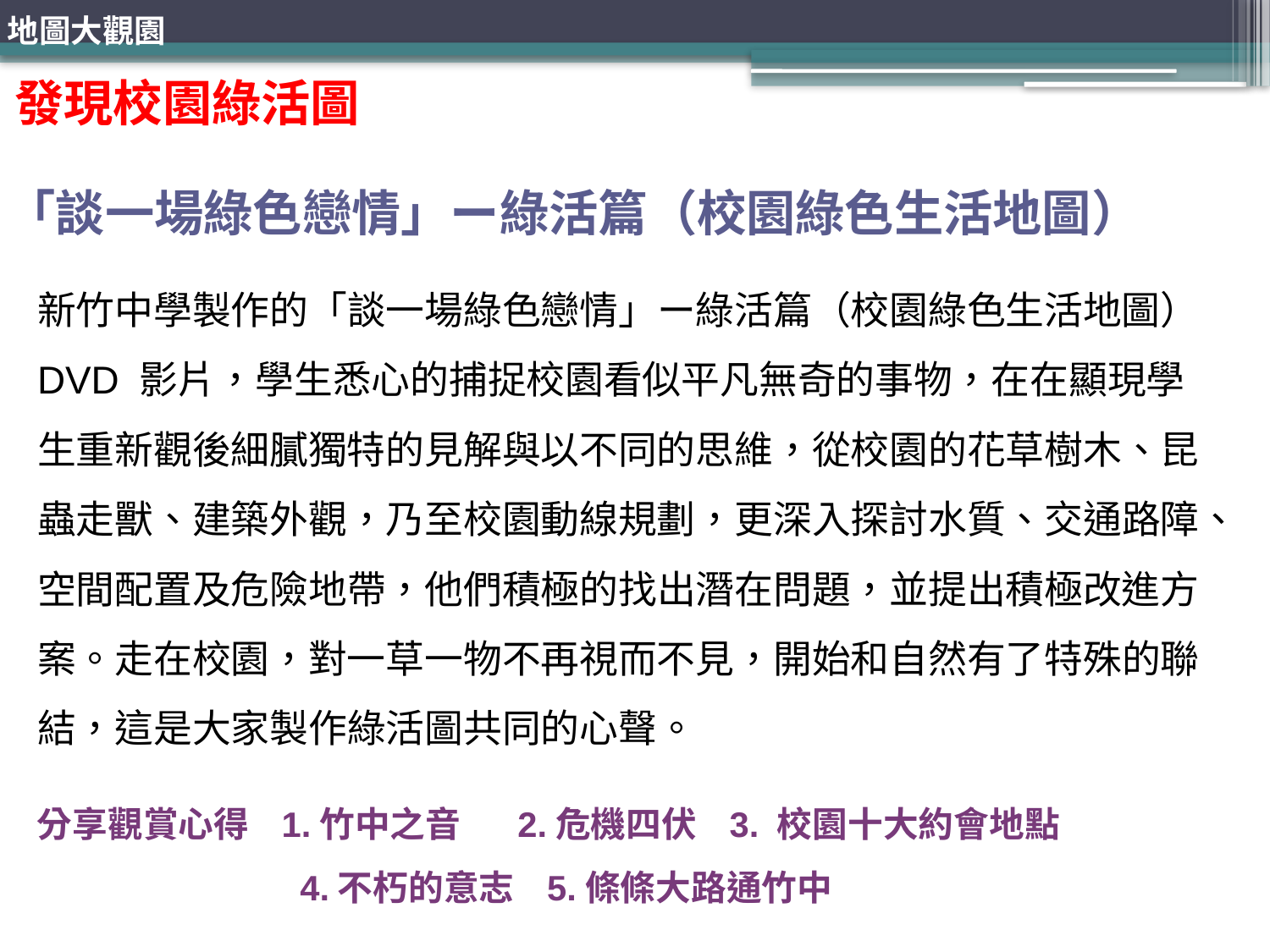

地圖大觀園
發現校園綠活圖
「談一場綠色戀情」ー綠活篇（校園綠色生活地圖）
新竹中學製作的「談一場綠色戀情」ー綠活篇（校園綠色生活地圖）DVD 影片，學生悉心的捕捉校園看似平凡無奇的事物，在在顯現學生重新觀後細膩獨特的見解與以不同的思維，從校園的花草樹木、昆蟲走獸、建築外觀，乃至校園動線規劃，更深入探討水質、交通路障、空間配置及危險地帶，他們積極的找出潛在問題，並提出積極改進方案。走在校園，對一草一物不再視而不見，開始和自然有了特殊的聯結，這是大家製作綠活圖共同的心聲。
分享觀賞心得   1.竹中之音      2.危機四伏   3. 校園十大約會地點
                           4.不朽的意志   5.條條大路通竹中